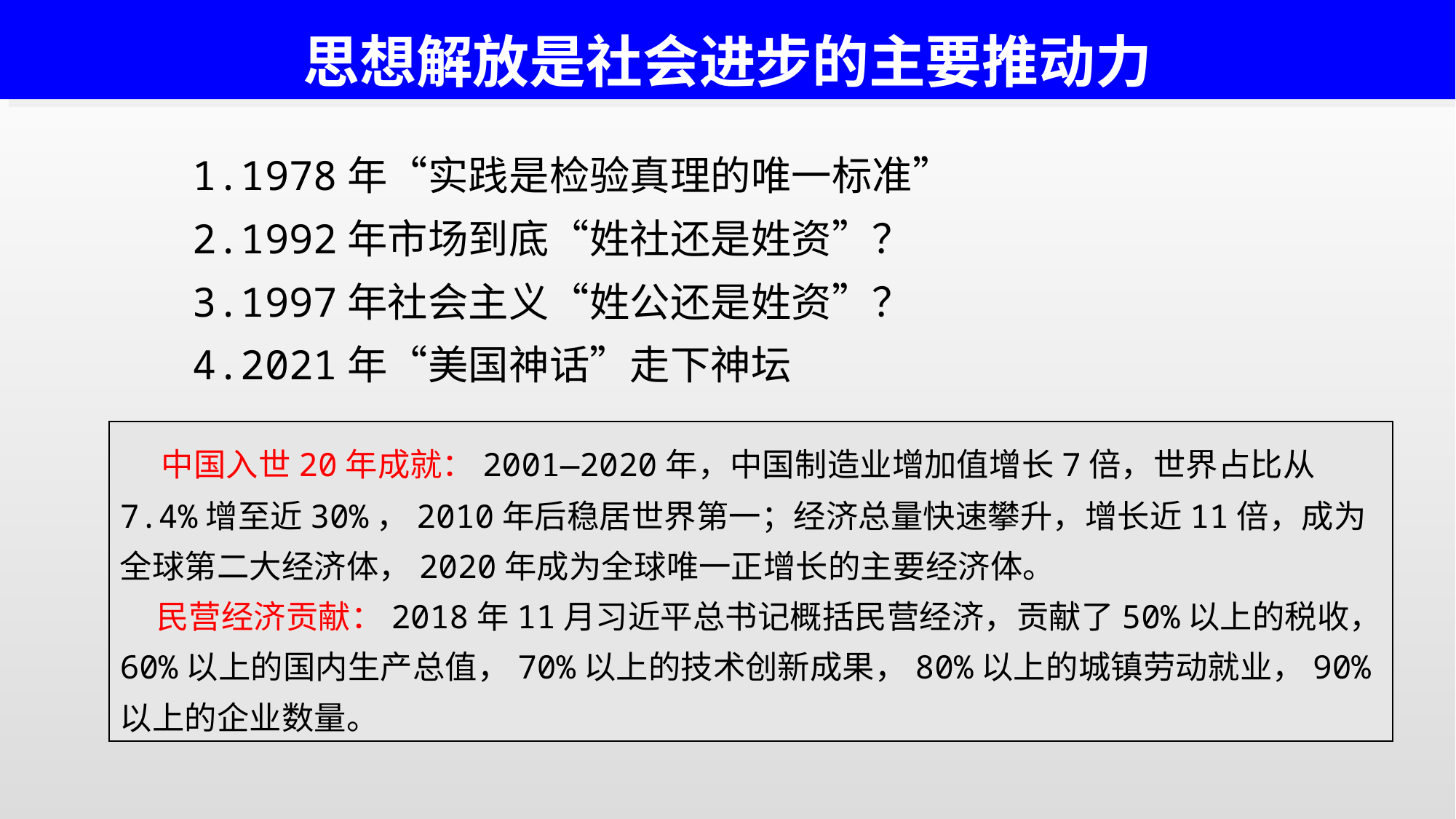

思想解放是社会进步的主要推动力
1.1978年“实践是检验真理的唯一标准”
2.1992年市场到底“姓社还是姓资”？
3.1997年社会主义“姓公还是姓资”？
4.2021年“美国神话”走下神坛
    中国入世20年成就：2001—2020年，中国制造业增加值增长7倍，世界占比从7.4%增至近30%，2010年后稳居世界第一；经济总量快速攀升，增长近11倍，成为全球第二大经济体，2020年成为全球唯一正增长的主要经济体。
    民营经济贡献：2018年11月习近平总书记概括民营经济，贡献了50%以上的税收，60%以上的国内生产总值，70%以上的技术创新成果，80%以上的城镇劳动就业，90%以上的企业数量。